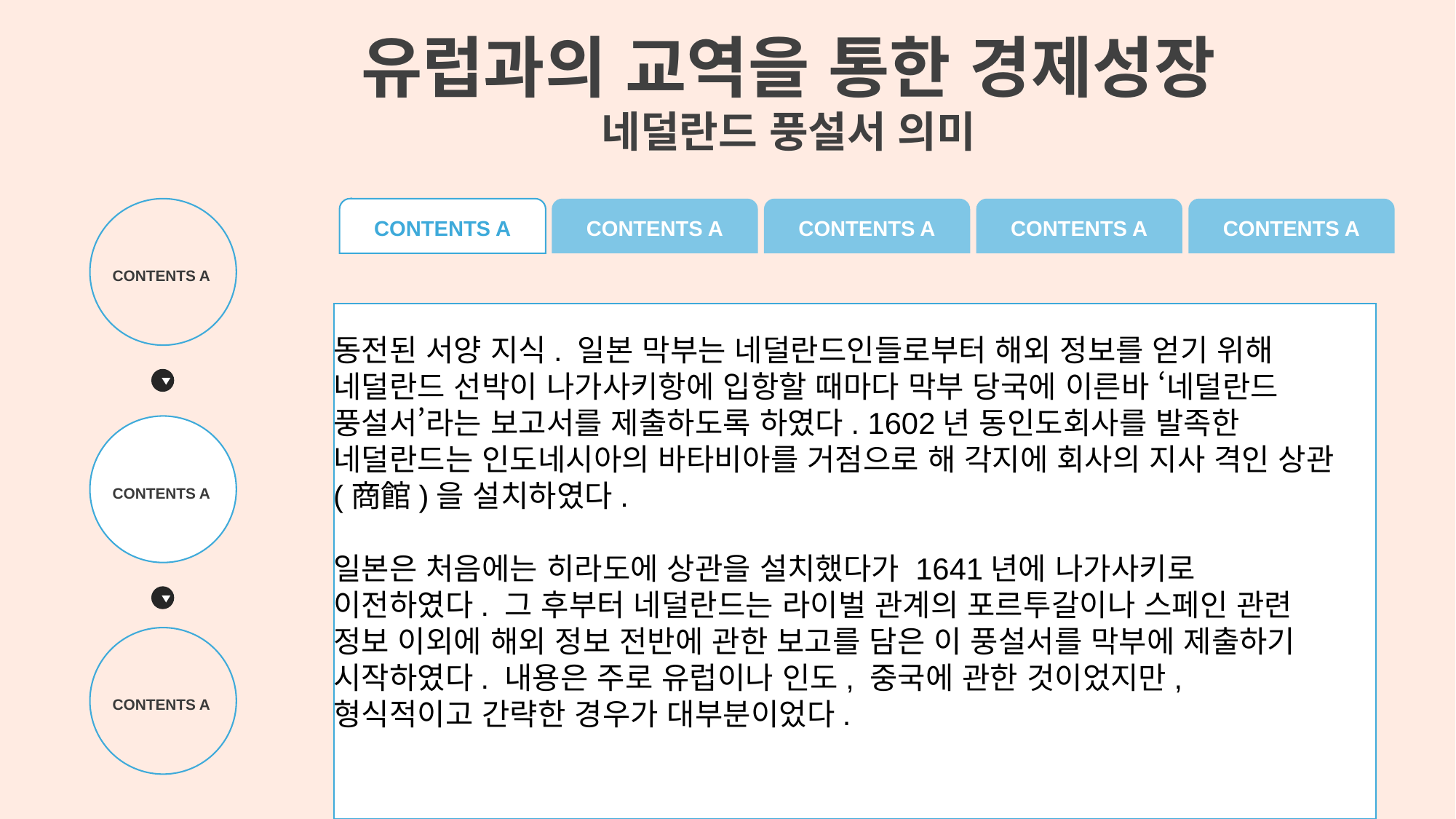

유럽과의 교역을 통한 경제성장
네덜란드 풍설서 의미

CONTENTS A
CONTENTS A
CONTENTS A
CONTENTS A
CONTENTS A

CONTENTS A

도쿠가와 이에야스가 산킨고타이제 를 통해서 다이묘(영주)들의 세력을 억제하고 국왕의 정치 참여를 금지하여 막부의 통제력을 강화한 다음 조선과의 우호관계를 회복하고 통신사를 파견하여 선진문물을 받아들였으며 임진왜란 중에를 통해서 다이묘(영주)들의 세력을 억제하고 국왕의 정치 참여를 금지하여 막부의 통제력을 강화한 다음 조선과의 우호관계를 회복하고 통신사를 파견하여 선진문물을 받아들였으며 임진왜란 중에도 도자기 서적등 많은 문화재와 학자 기술자들을 포로로 잡아간 것이 역시나 이 에도시기의 경제적 발전뿐아니라 근세문화 의 발달에도 큰 영향을 끼쳤다.
도쿠가와 이에야스가 산킨고타이제 를 통해서 다이묘(영주)들의 세력을 억제하고 국왕의 정치 참여를 금지하여 막부의 통제력을 강화한 다음 조선과의 우호관계를 회복하고 통신사를 파견하여 선진문물을 받아들였으며 임진왜란 중에도 도자기 서적등 많은 문화재와 학자 기술자들을 포로로 잡아간 것이 역시나 이 에도시기의 경제적 발전뿐아니라 근세문화 의 발달에도 큰 영향도쿠가와 이에야스가 산킨고타이제 를 통해서 다이묘(영주)들의 세력을 억제하고 국왕의 정치 참여를 금지하여 막부의 통제력을 강화한 다음 조선과의 우호관계를 회복하고 통신사를 파견하여 선진문물을 받아들였으며 임진왜란 중에도 도자기 서적등 많은 문화재와 학자 기술자들을 포로로 잡아간 것이 역시나 이 에도시기의 경제적 발전뿐아니라 근세문화 의 발달에도 큰 영향을 끼쳤다.
다이도쿠가와 이에야스가 산킨고타이제 를 통해서 다이묘(영주)들의 세력을 억제하고 국왕의 정치 참여를 금지하여 막부의 통제력을 강화한 다음 조선과의 우호관계를 회복하고 통신사를 파견하여 선진문물을 받아들였으며 임진왜란 중에도 도자기 서적등 많은 문화재와 학자 기술자들을 포로로 잡아간 것이 역시나 이 에도시기의 경제적 발전뿐묘(영주)들의 세력을 억제하고 국왕의 정치 참여를 금지하여 막부의 통제력을 강화한 다음 조선과의 우호관계를 회복하고 통신사를 파견하여 선진문물을 받아들였으며 임진왜란 중에도 도자기 서적등 많은 문화재와 학자 기술자들을 포로로 잡아간 것이 역시나 이 에도시기의 경제적 발전뿐아니라 근세문화 의 발달에도 큰 영향을 끼쳤다.
동전된 서양 지식. 일본 막부는 네덜란드인들로부터 해외 정보를 얻기 위해 네덜란드 선박이 나가사키항에 입항할 때마다 막부 당국에 이른바 ‘네덜란드 풍설서’라는 보고서를 제출하도록 하였다. 1602년 동인도회사를 발족한 네덜란드는 인도네시아의 바타비아를 거점으로 해 각지에 회사의 지사 격인 상관(商館)을 설치하였다.

일본은 처음에는 히라도에 상관을 설치했다가 1641년에 나가사키로 이전하였다. 그 후부터 네덜란드는 라이벌 관계의 포르투갈이나 스페인 관련 정보 이외에 해외 정보 전반에 관한 보고를 담은 이 풍설서를 막부에 제출하기 시작하였다. 내용은 주로 유럽이나 인도, 중국에 관한 것이었지만, 형식적이고 간략한 경우가 대부분이었다.

▶

CONTENTS A
▶

CONTENTS A